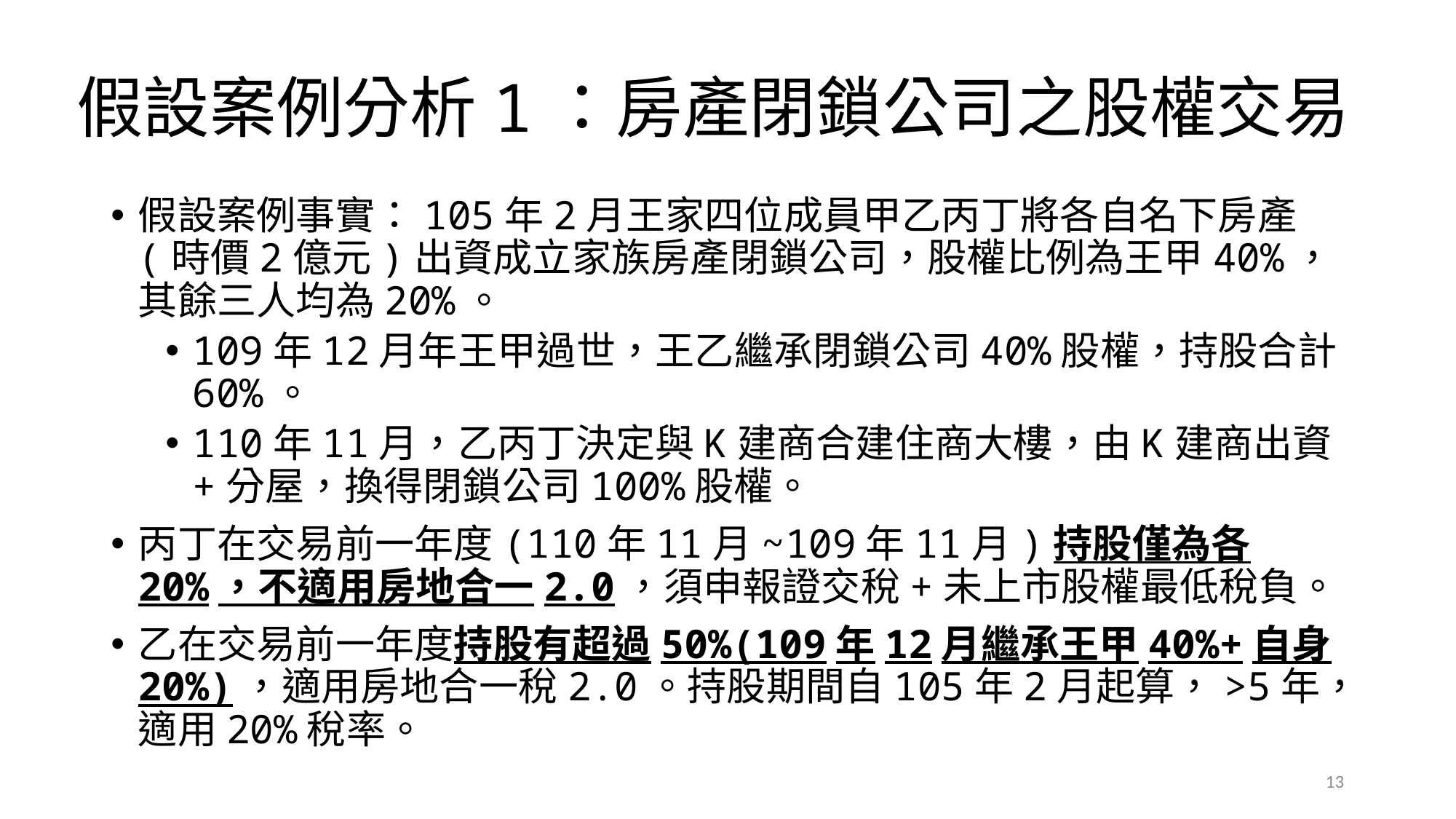

# 假設案例分析1：房產閉鎖公司之股權交易
假設案例事實：105年2月王家四位成員甲乙丙丁將各自名下房產(時價2億元)出資成立家族房產閉鎖公司，股權比例為王甲40%，其餘三人均為20%。
109年12月年王甲過世，王乙繼承閉鎖公司40%股權，持股合計60%。
110年11月，乙丙丁決定與K建商合建住商大樓，由K建商出資+分屋，換得閉鎖公司100%股權。
丙丁在交易前一年度(110年11月~109年11月)持股僅為各20%，不適用房地合一2.0，須申報證交稅+未上市股權最低稅負。
乙在交易前一年度持股有超過50%(109年12月繼承王甲40%+自身20%)，適用房地合一稅2.0。持股期間自105年2月起算，>5年，適用20%稅率。
13